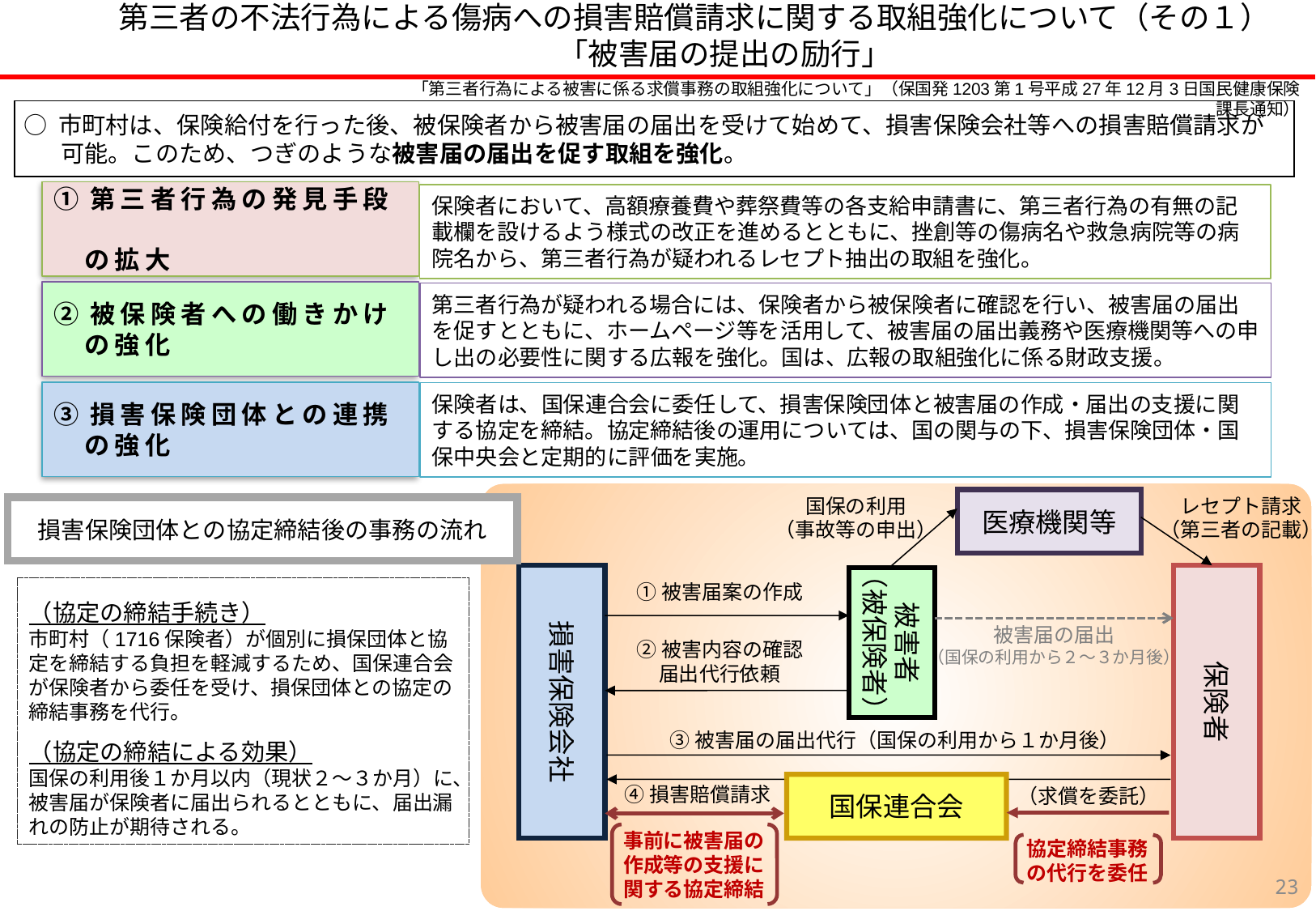

第三者の不法行為による傷病への損害賠償請求に関する取組強化について（その１）
　　「被害届の提出の励行」
「第三者行為による被害に係る求償事務の取組強化について」（保国発1203第1号平成27年12月3日国民健康保険課長通知）
○ 市町村は、保険給付を行った後、被保険者から被害届の届出を受けて始めて、損害保険会社等への損害賠償請求が可能。このため、つぎのような被害届の届出を促す取組を強化。

①第三者行為の発見手段
　の拡大
保険者において、高額療養費や葬祭費等の各支給申請書に、第三者行為の有無の記載欄を設けるよう様式の改正を進めるとともに、挫創等の傷病名や救急病院等の病院名から、第三者行為が疑われるレセプト抽出の取組を強化。
②被保険者への働きかけ
　の強化
第三者行為が疑われる場合には、保険者から被保険者に確認を行い、被害届の届出を促すとともに、ホームページ等を活用して、被害届の届出義務や医療機関等への申し出の必要性に関する広報を強化。国は、広報の取組強化に係る財政支援。
③損害保険団体との連携
　の強化
保険者は、国保連合会に委任して、損害保険団体と被害届の作成・届出の支援に関する協定を締結。協定締結後の運用については、国の関与の下、損害保険団体・国保中央会と定期的に評価を実施。

①被害届案の作成
損害保険会社
保険者
被害者
（被保険者）

②被害内容の確認
届出代行依頼

③被害届の届出代行（国保の利用から１か月後）

④損害賠償請求

損害保険団体との協定締結後の事務の流れ
（求償を委託）
国保連合会

協定締結事務
の代行を委任

事前に被害届の
作成等の支援に
関する協定締結
医療機関等
国保の利用
（事故等の申出）
レセプト請求
（第三者の記載）

（協定の締結手続き）
市町村（1716保険者）が個別に損保団体と協定を締結する負担を軽減するため、国保連合会が保険者から委任を受け、損保団体との協定の締結事務を代行。
（協定の締結による効果）
国保の利用後１か月以内（現状２～３か月）に、被害届が保険者に届出られるとともに、届出漏れの防止が期待される。
被害届の届出
（国保の利用から２～３か月後）
23